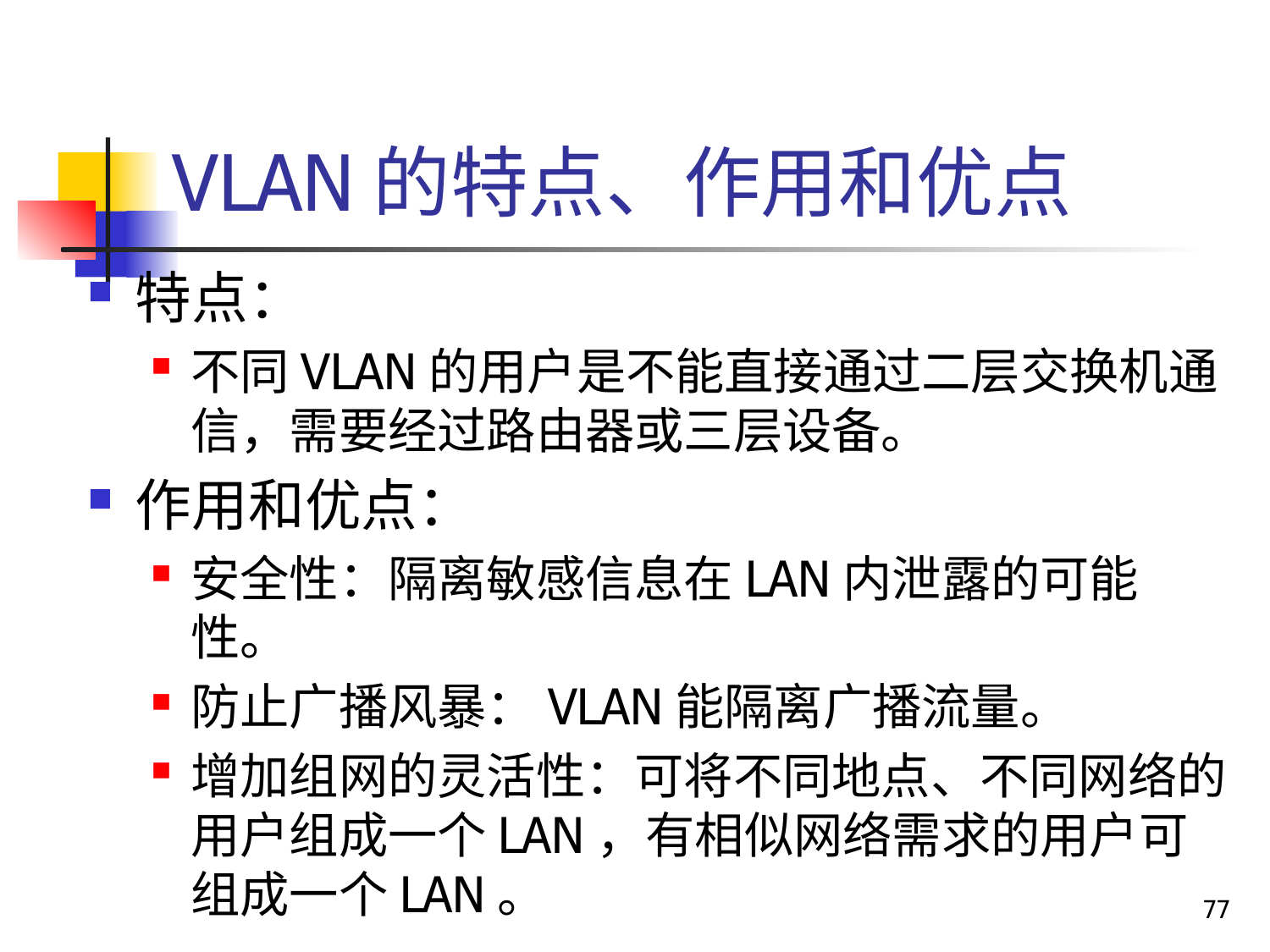

# VLAN的特点、作用和优点
特点：
不同VLAN的用户是不能直接通过二层交换机通信，需要经过路由器或三层设备。
作用和优点：
安全性：隔离敏感信息在LAN内泄露的可能性。
防止广播风暴：VLAN能隔离广播流量。
增加组网的灵活性：可将不同地点、不同网络的用户组成一个LAN，有相似网络需求的用户可组成一个LAN。

77